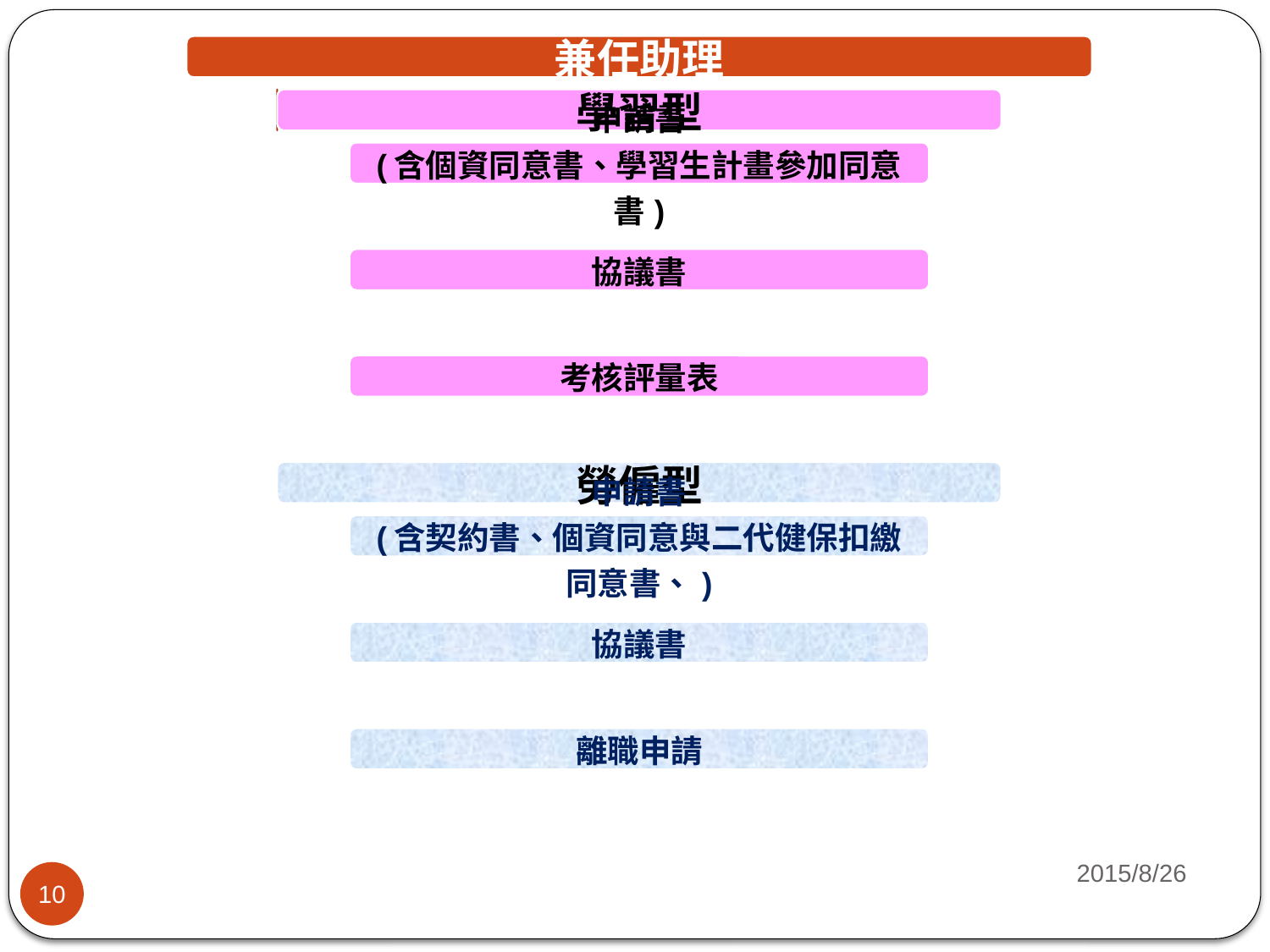

兼任助理
學習型
申請書
(含個資同意書、學習生計畫參加同意書)
協議書
勞僱型
申請書
(含契約書、個資同意與二代健保扣繳同意書、)
協議書
離職申請
考核評量表
2015/8/26
10